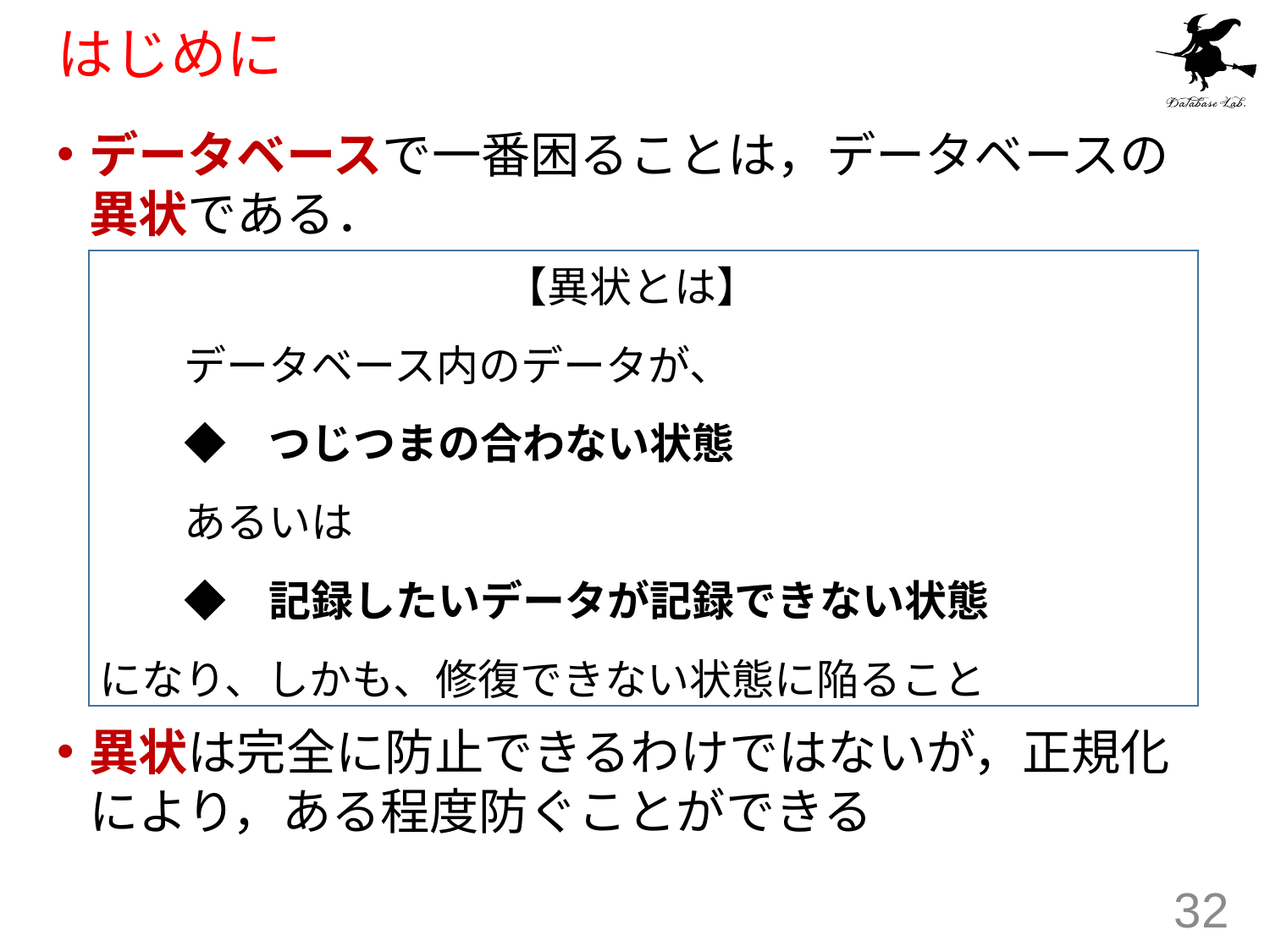

# はじめに
データベースで一番困ることは，データベースの異状である．
【異状とは】
　	データベース内のデータが、
　	◆　つじつまの合わない状態
　	あるいは
　	◆　記録したいデータが記録できない状態
　になり、しかも、修復できない状態に陥ること
異状は完全に防止できるわけではないが，正規化により，ある程度防ぐことができる

32